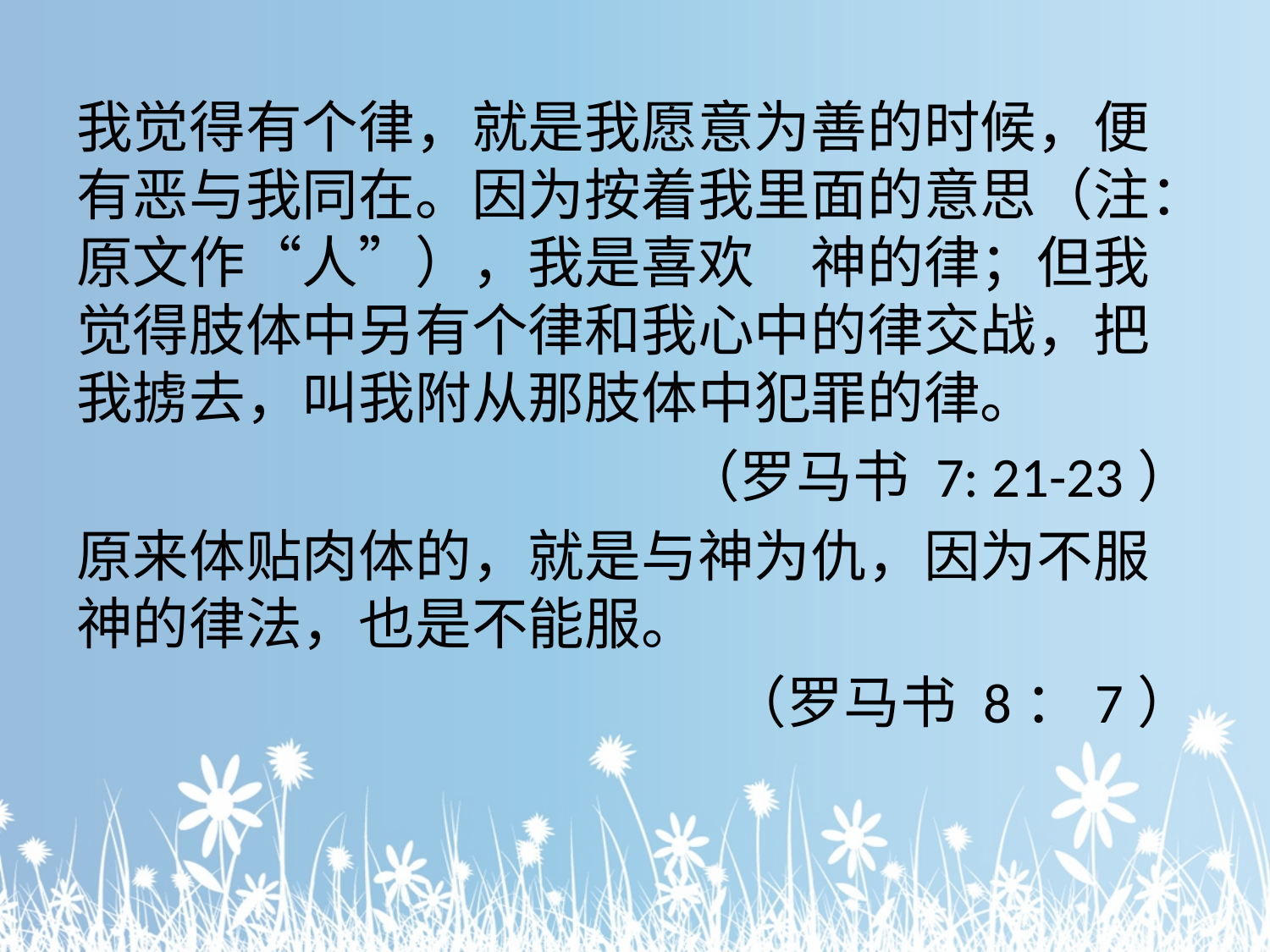

我觉得有个律，就是我愿意为善的时候，便有恶与我同在。因为按着我里面的意思（注：原文作“人”），我是喜欢　神的律；但我觉得肢体中另有个律和我心中的律交战，把我掳去，叫我附从那肢体中犯罪的律。
（罗马书 7: 21-23）
原来体贴肉体的，就是与神为仇，因为不服神的律法，也是不能服。
（罗马书 8：7）